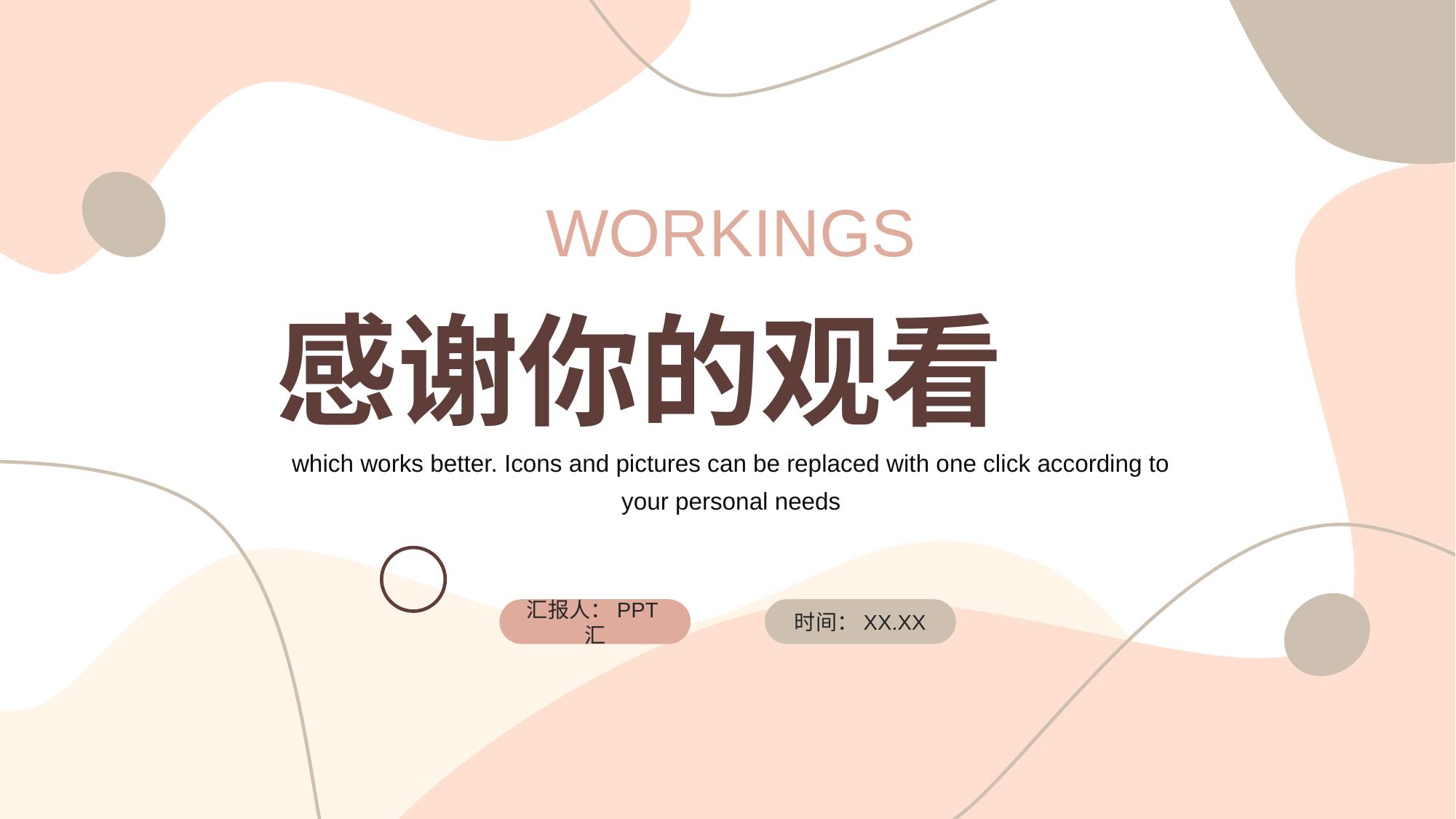

WORKINGS
感谢你的观看
which works better. Icons and pictures can be replaced with one click according to your personal needs
汇报人：PPT汇
时间：XX.XX